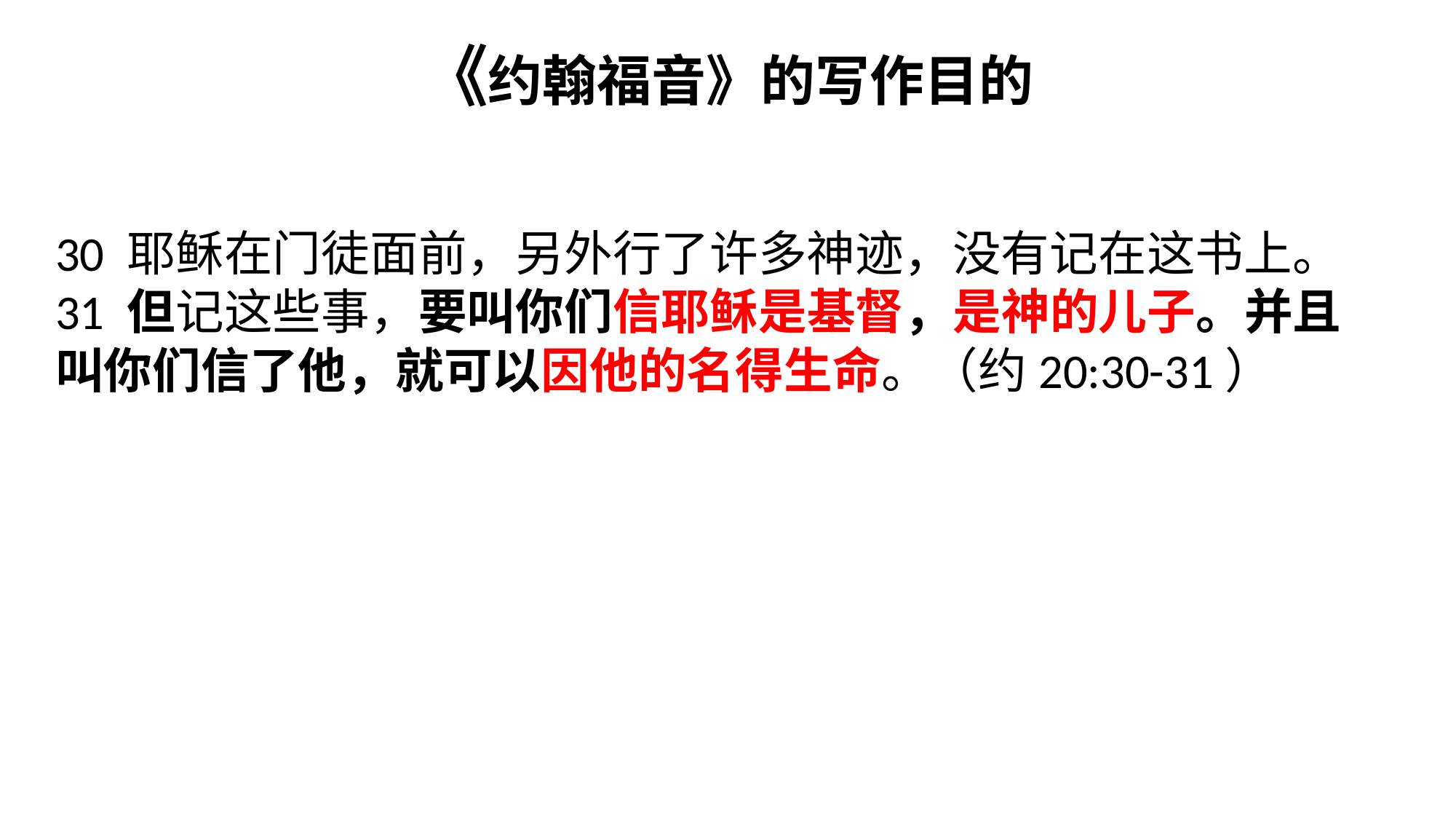

# 《约翰福音》的写作目的
30 耶稣在门徒面前，另外行了许多神迹，没有记在这书上。31 但记这些事，要叫你们信耶稣是基督，是神的儿子。并且叫你们信了他，就可以因他的名得生命。（约20:30-31）